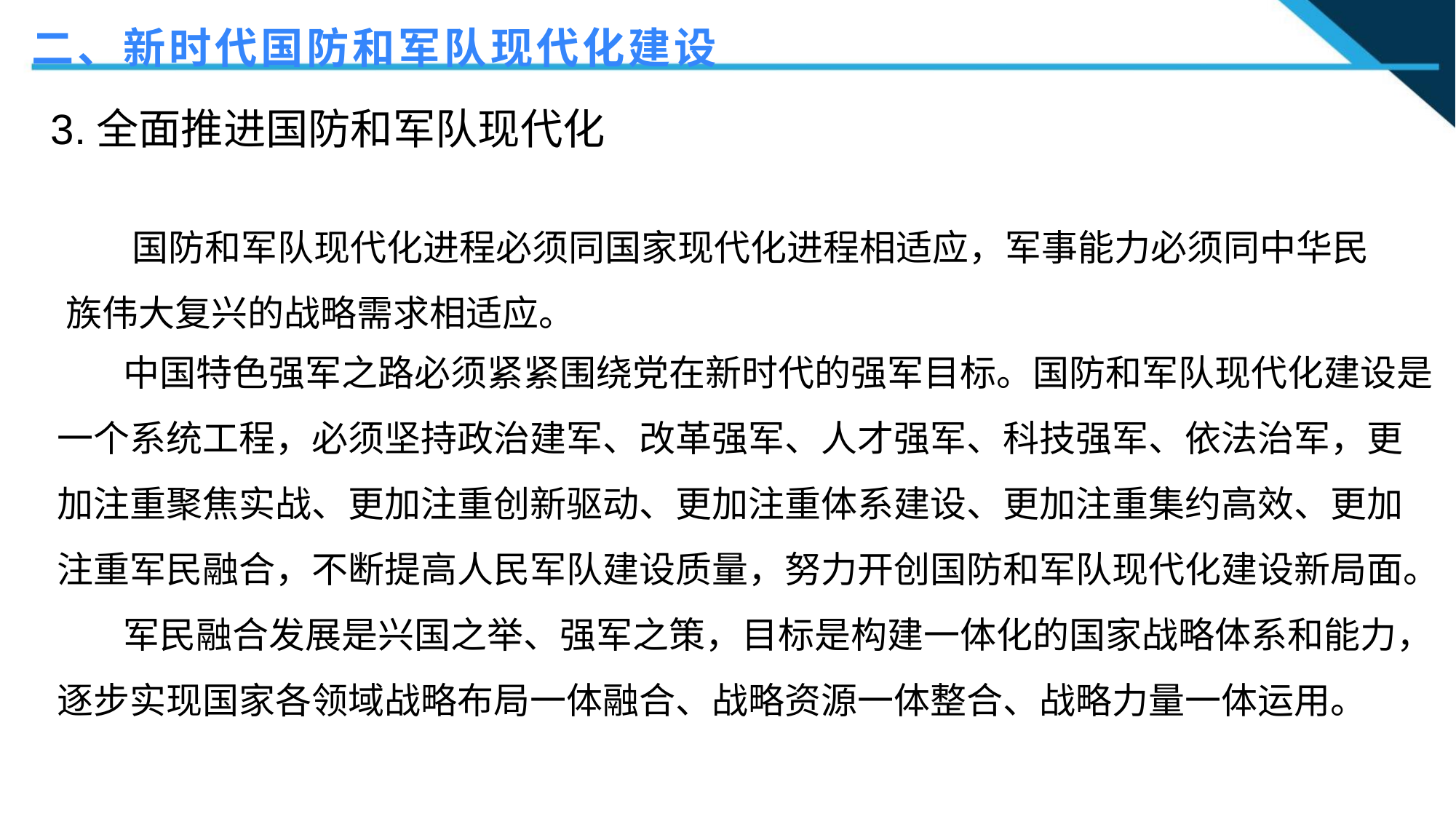

二、新时代国防和军队现代化建设
3.全面推进国防和军队现代化
       国防和军队现代化进程必须同国家现代化进程相适应，军事能力必须同中华民族伟大复兴的战略需求相适应。
       中国特色强军之路必须紧紧围绕党在新时代的强军目标。国防和军队现代化建设是一个系统工程，必须坚持政治建军、改革强军、人才强军、科技强军、依法治军，更加注重聚焦实战、更加注重创新驱动、更加注重体系建设、更加注重集约高效、更加注重军民融合，不断提高人民军队建设质量，努力开创国防和军队现代化建设新局面。
       军民融合发展是兴国之举、强军之策，目标是构建一体化的国家战略体系和能力，逐步实现国家各领域战略布局一体融合、战略资源一体整合、战略力量一体运用。